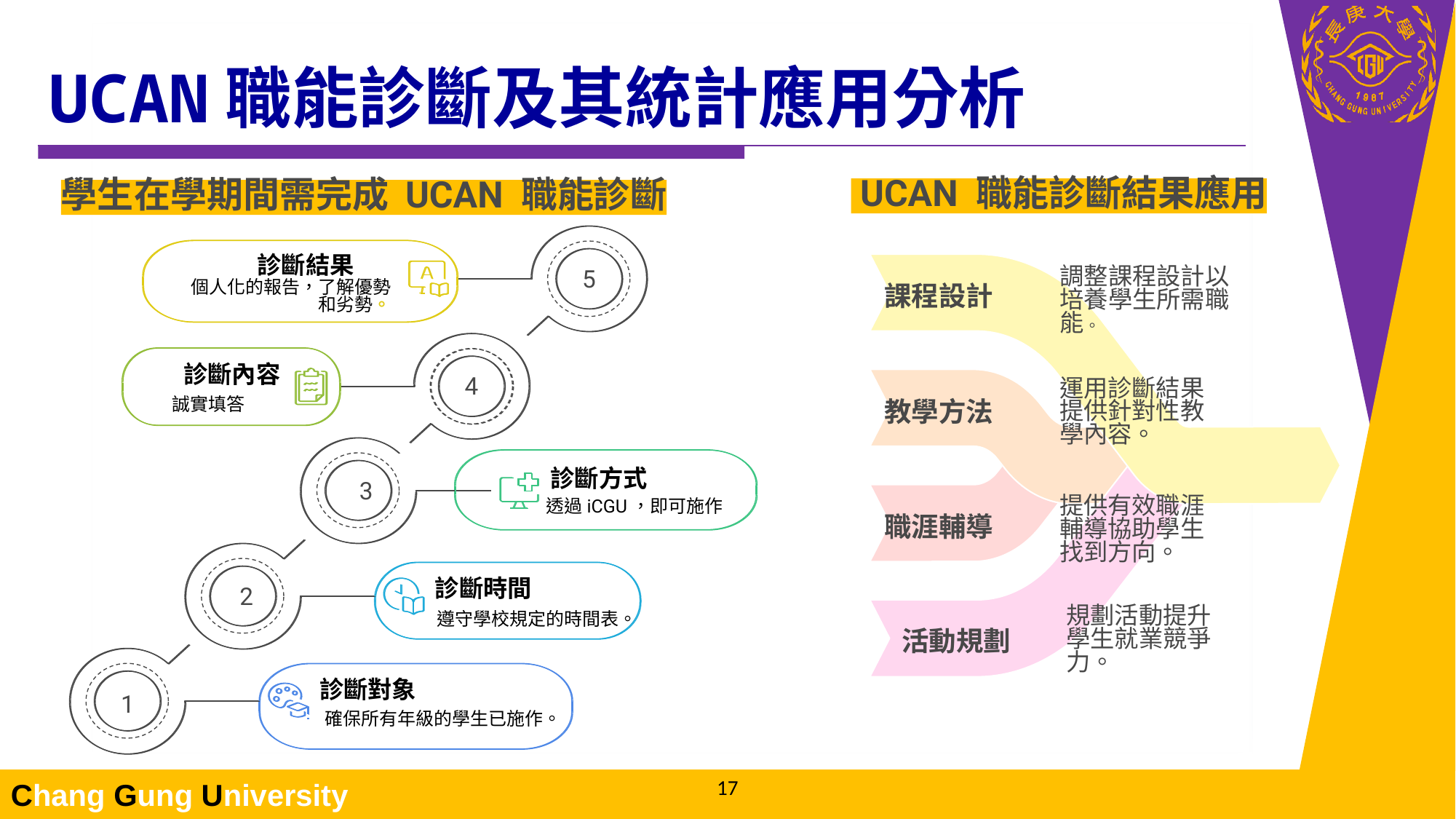

# UCAN職能診斷及其統計應用分析
 UCAN 職能診斷結果應用
學生在學期間需完成 UCAN 職能診斷

5

4

3

2

1

個人化的報告，了解優勢和劣勢。

診斷內容

診斷方式

診斷時間
遵守學校規定的時間表。

診斷對象

確保所有年級的學生已施作。

診斷結果

誠實填答

透過iCGU，即可施作

課程設計

教學方法

職涯輔導
活動規劃
調整課程設計以培養學生所需職能。
運用診斷結果提供針對性教學內容。
提供有效職涯輔導協助學生找到方向。
規劃活動提升學生就業競爭力。

17